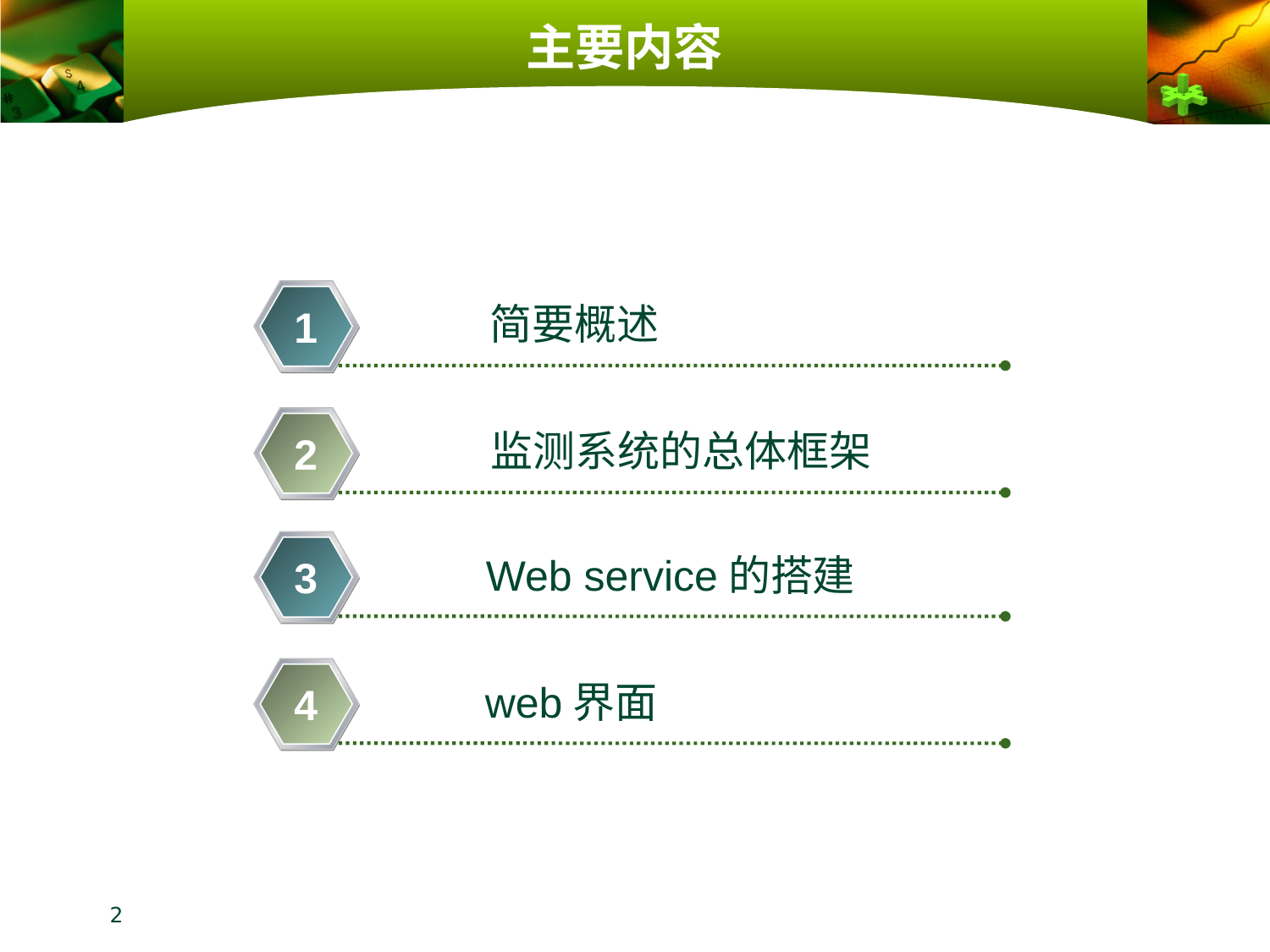

# 主要内容

简要概述
1

监测系统的总体框架
2

Web service的搭建
3

web界面
4

2